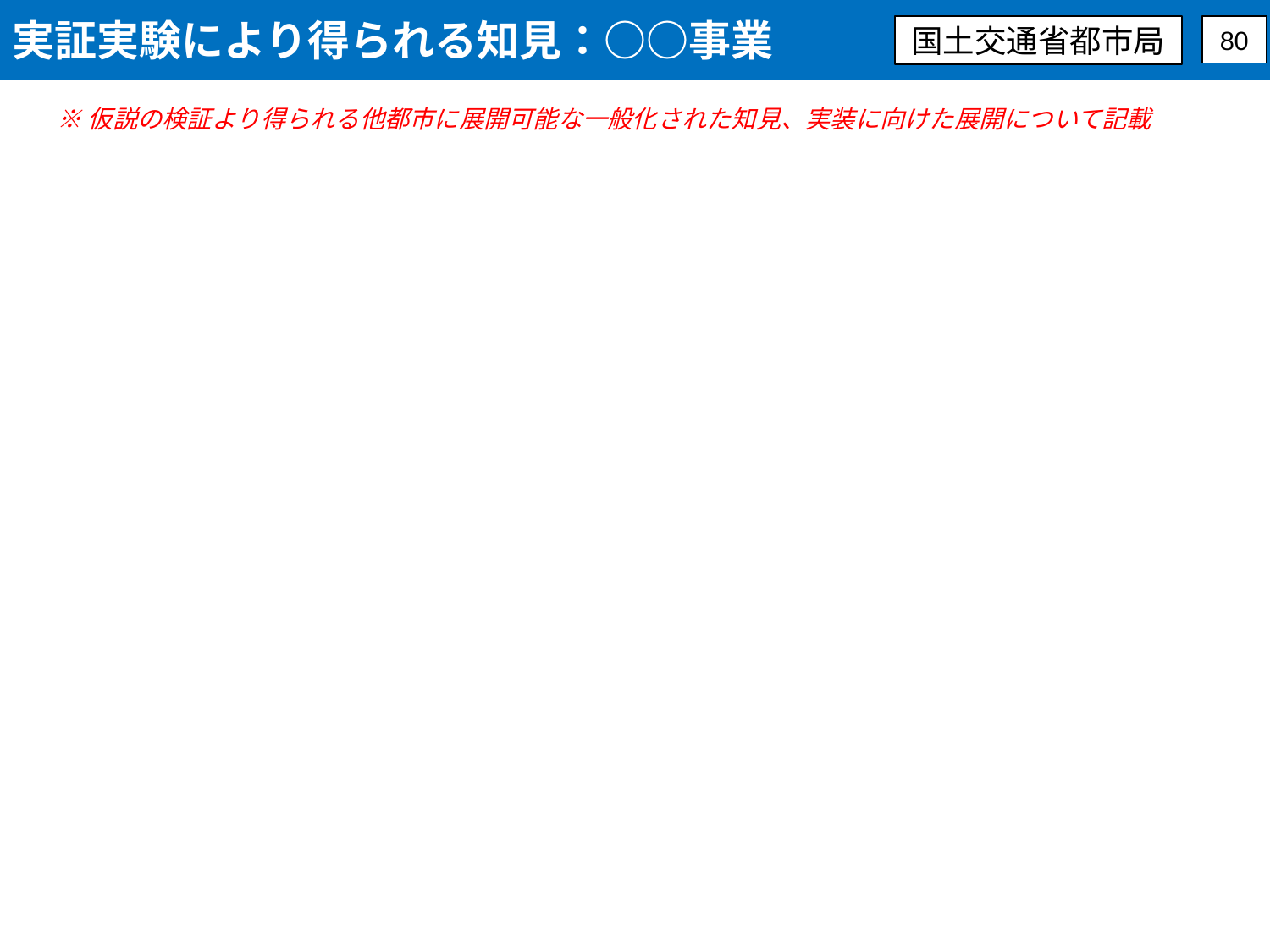

実証実験により得られる知見：○○事業
国土交通省都市局
80
※仮説の検証より得られる他都市に展開可能な一般化された知見、実装に向けた展開について記載